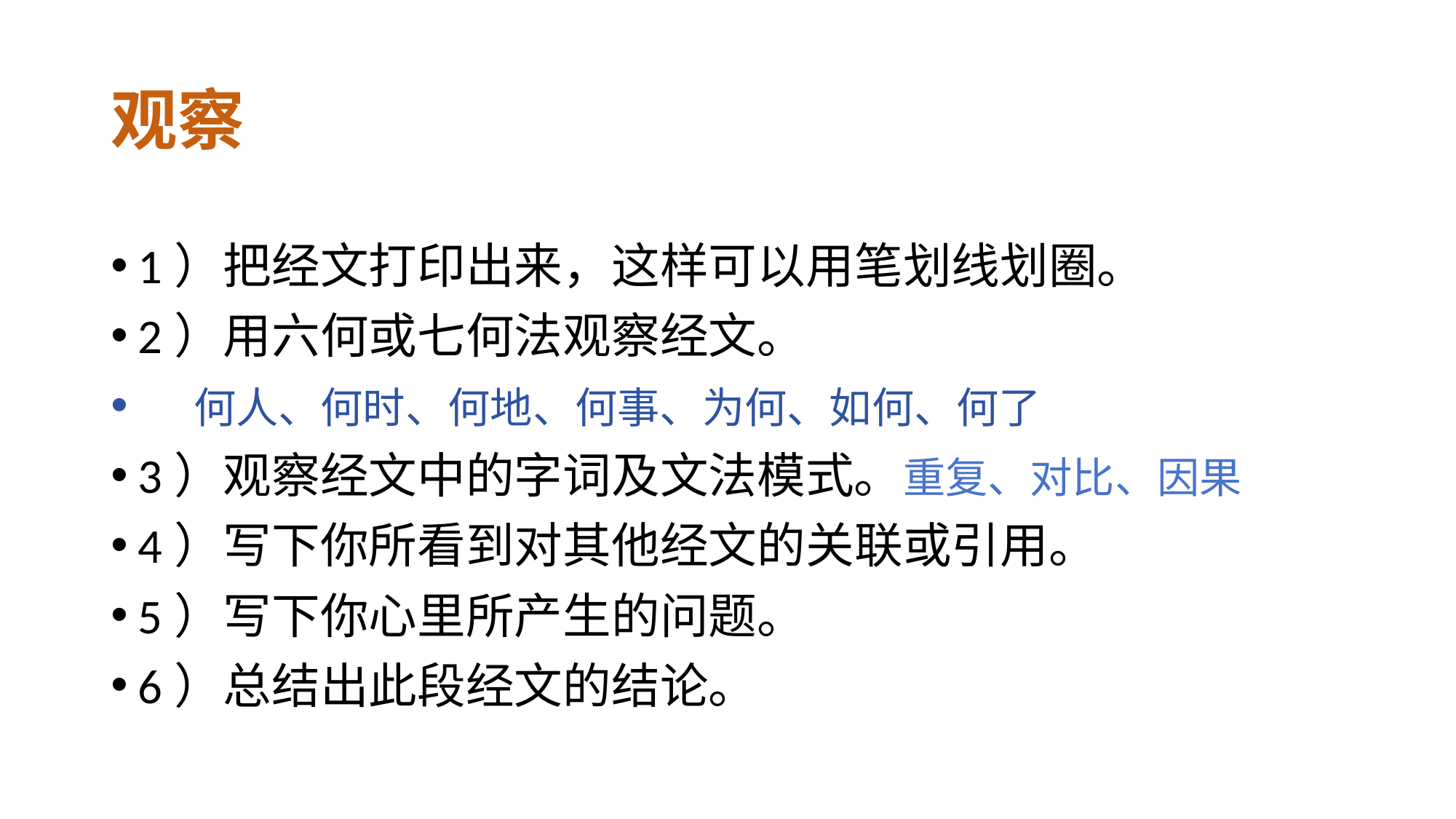

# 观察
1）把经文打印出来，这样可以用笔划线划圈。
2）用六何或七何法观察经文。
    何人、何时、何地、何事、为何、如何、何了
3）观察经文中的字词及文法模式。重复、对比、因果
4）写下你所看到对其他经文的关联或引用。
5）写下你心里所产生的问题。
6）总结出此段经文的结论。